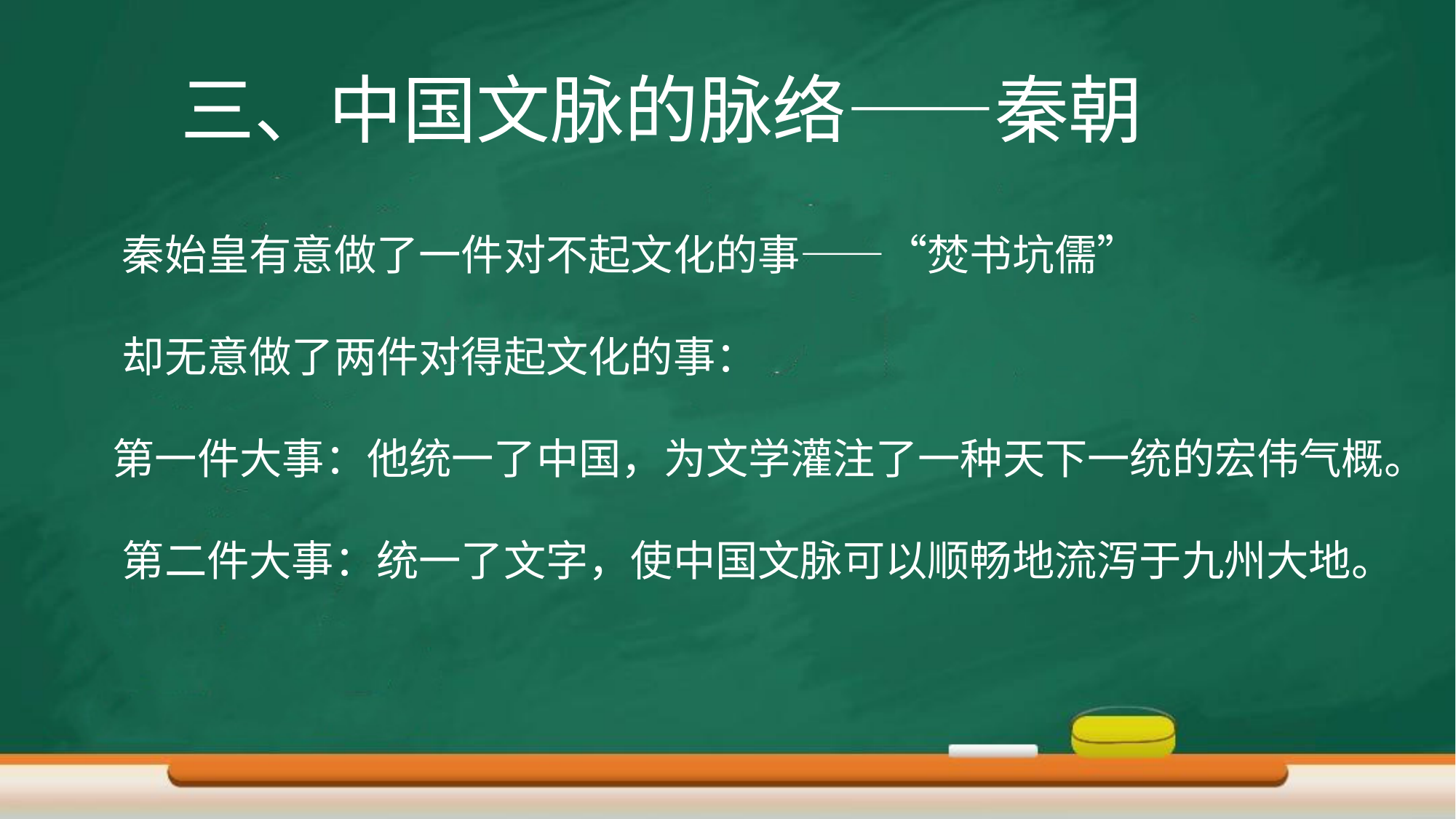

# 三、中国文脉的脉络——秦朝
      秦始皇有意做了一件对不起文化的事——“焚书坑儒”

      却无意做了两件对得起文化的事：

     第一件大事：他统一了中国，为文学灌注了一种天下一统的宏伟气概。

      第二件大事：统一了文字，使中国文脉可以顺畅地流泻于九州大地。